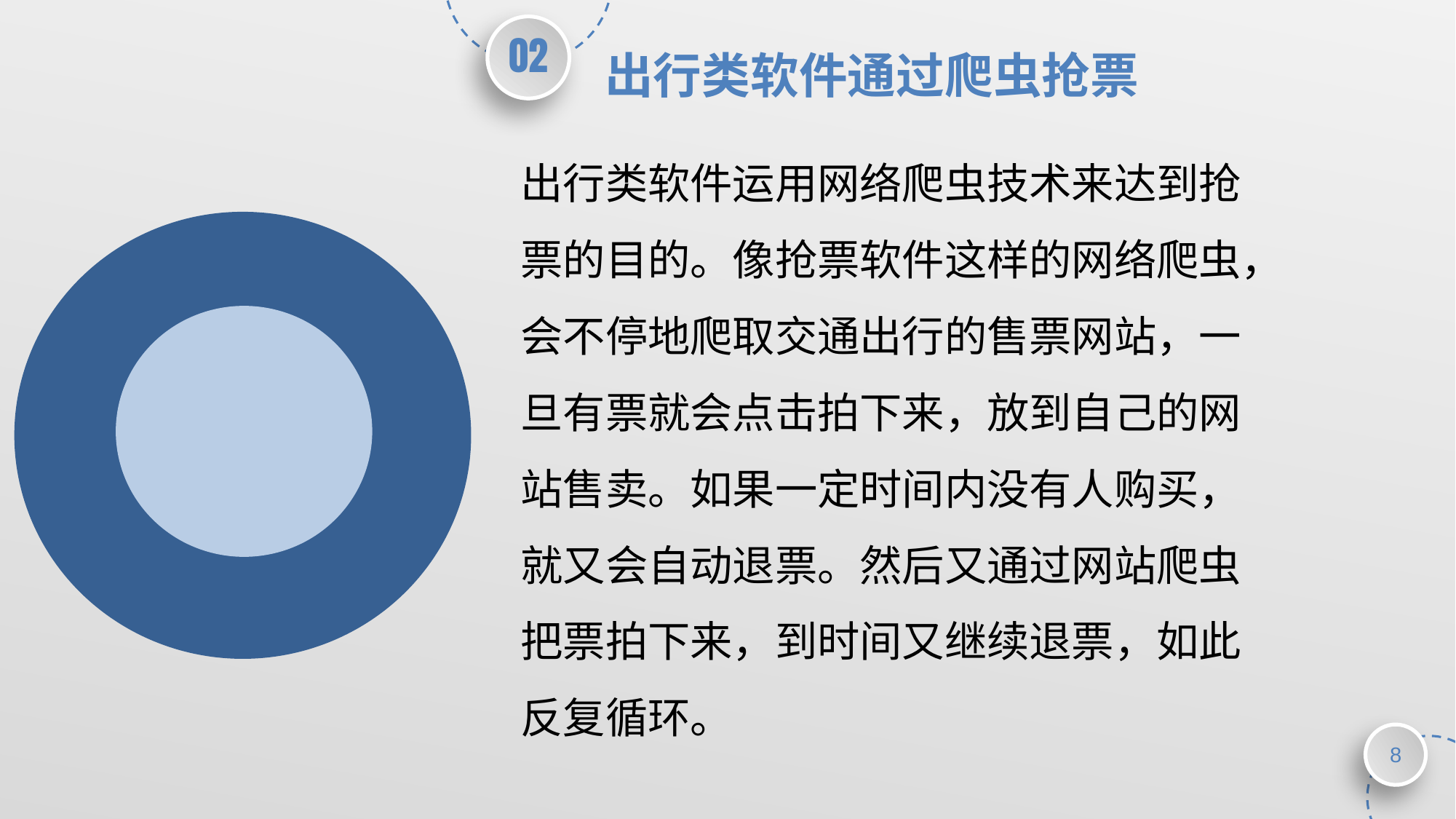

出行类软件通过爬虫抢票
出行类软件运用网络爬虫技术来达到抢票的目的。像抢票软件这样的网络爬虫，会不停地爬取交通出行的售票网站，一旦有票就会点击拍下来，放到自己的网站售卖。如果一定时间内没有人购买，就又会自动退票。然后又通过网站爬虫把票拍下来，到时间又继续退票，如此反复循环。